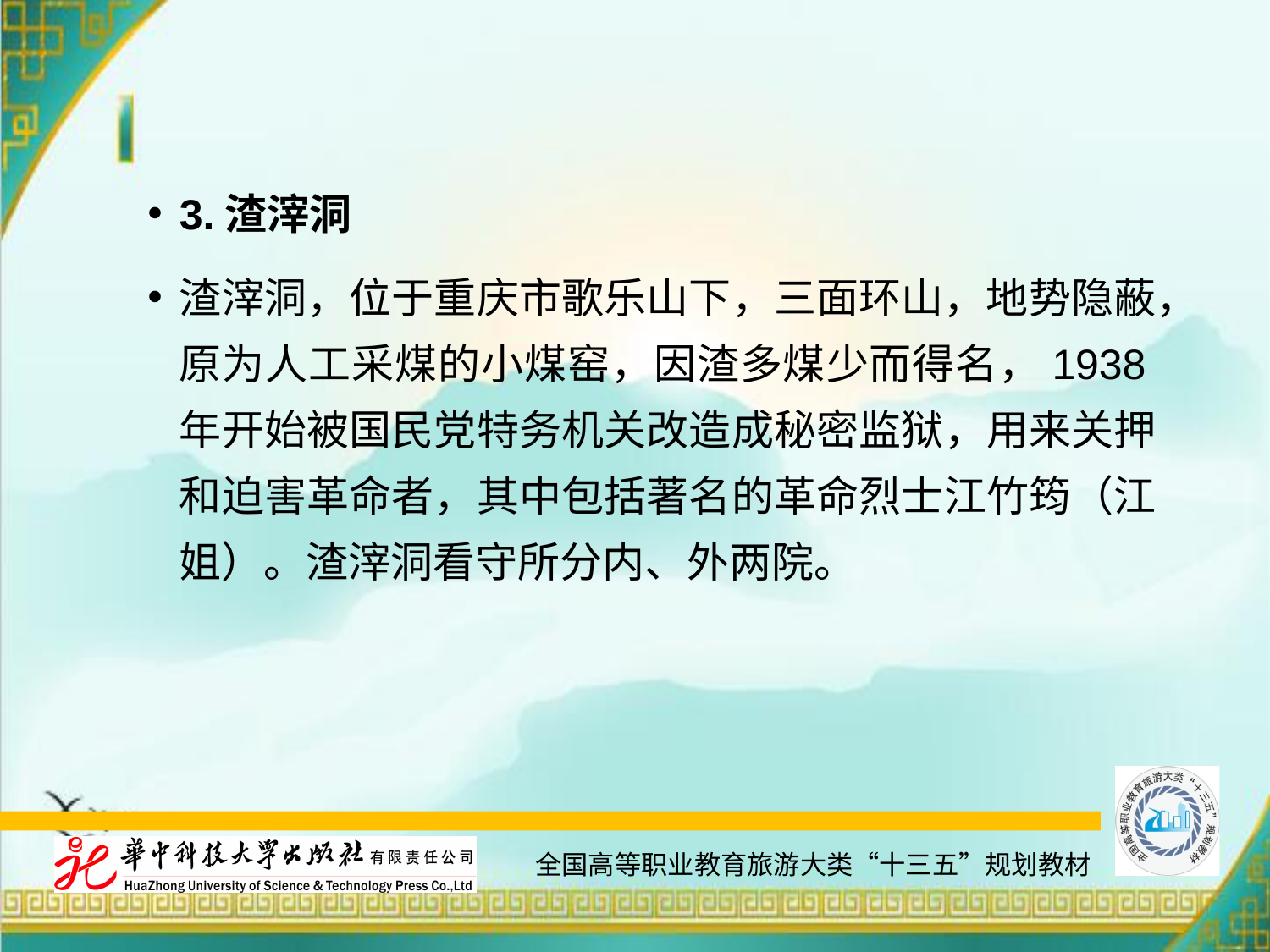

#
3.渣滓洞
渣滓洞，位于重庆市歌乐山下，三面环山，地势隐蔽，原为人工采煤的小煤窑，因渣多煤少而得名，1938年开始被国民党特务机关改造成秘密监狱，用来关押和迫害革命者，其中包括著名的革命烈士江竹筠（江姐）。渣滓洞看守所分内、外两院。